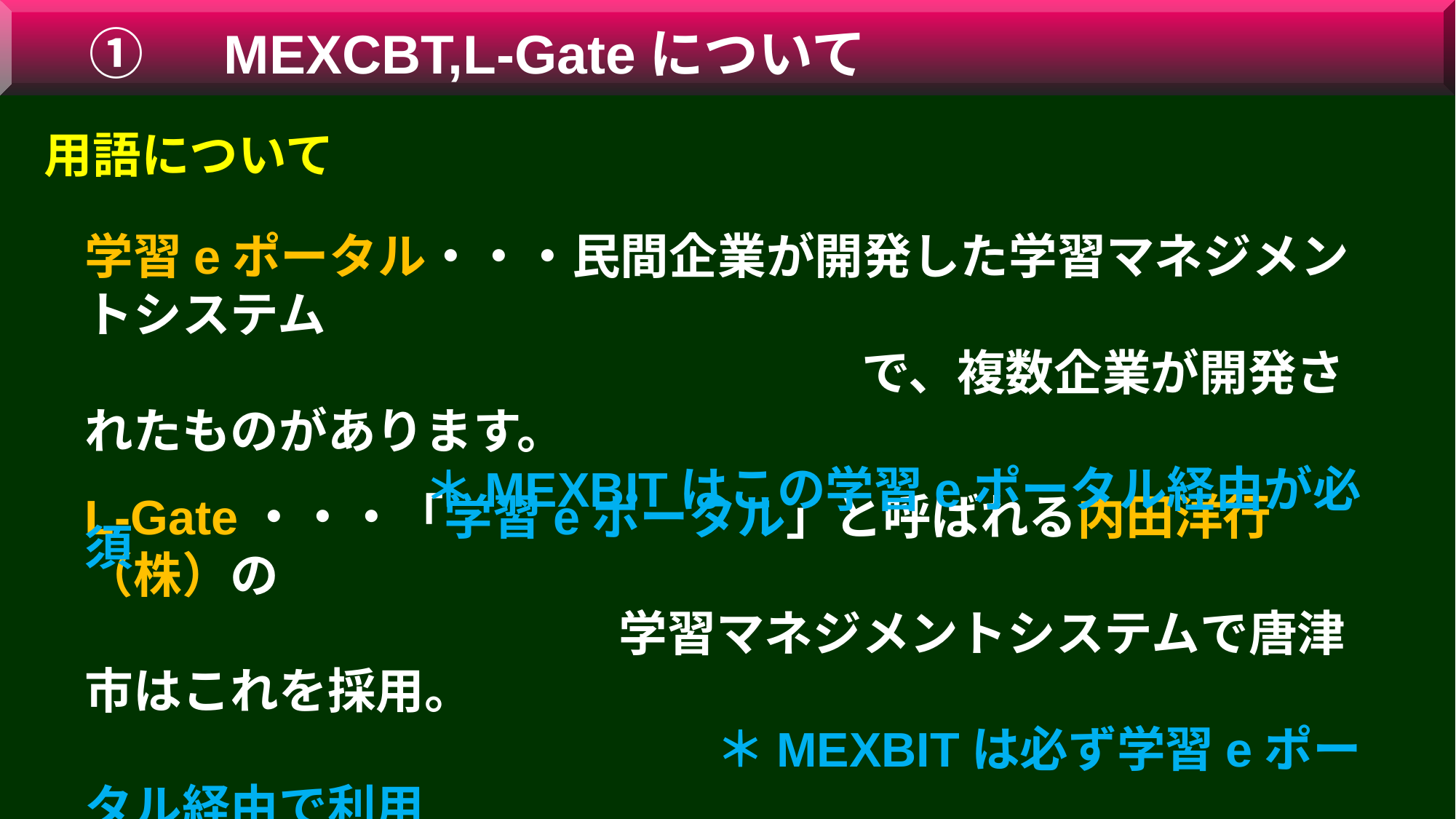

①　 MEXCBT,L-Gateについて
用語について
学習eポータル・・・民間企業が開発した学習マネジメントシステム
　　　　　　　　　　　　　　　　で、複数企業が開発されたものがあります。
　　　　　　　＊MEXBITはこの学習eポータル経由が必須
L-Gate・・・「学習eポータル」と呼ばれる内田洋行（株）の
　　　　　　　　　　　学習マネジメントシステムで唐津市はこれを採用。
　　　　　　　　　　　　　＊MEXBITは必ず学習eポータル経由で利用